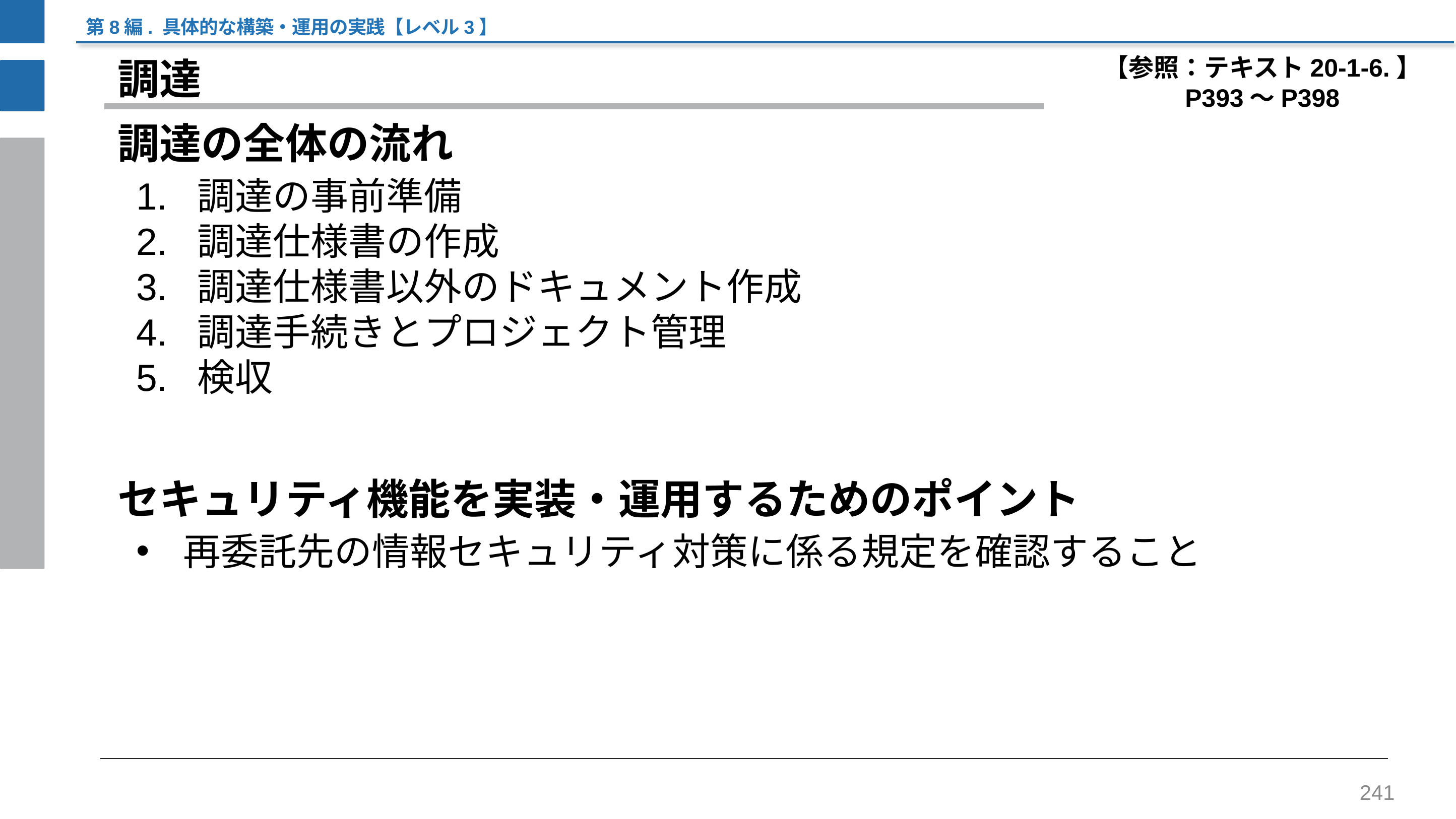

第8編. 具体的な構築・運用の実践【レベル3】
【参照：テキスト20-1-6.】
P393～P398
調達
調達の全体の流れ
調達の事前準備
調達仕様書の作成
調達仕様書以外のドキュメント作成
調達手続きとプロジェクト管理
検収
セキュリティ機能を実装・運用するためのポイント
再委託先の情報セキュリティ対策に係る規定を確認すること
241